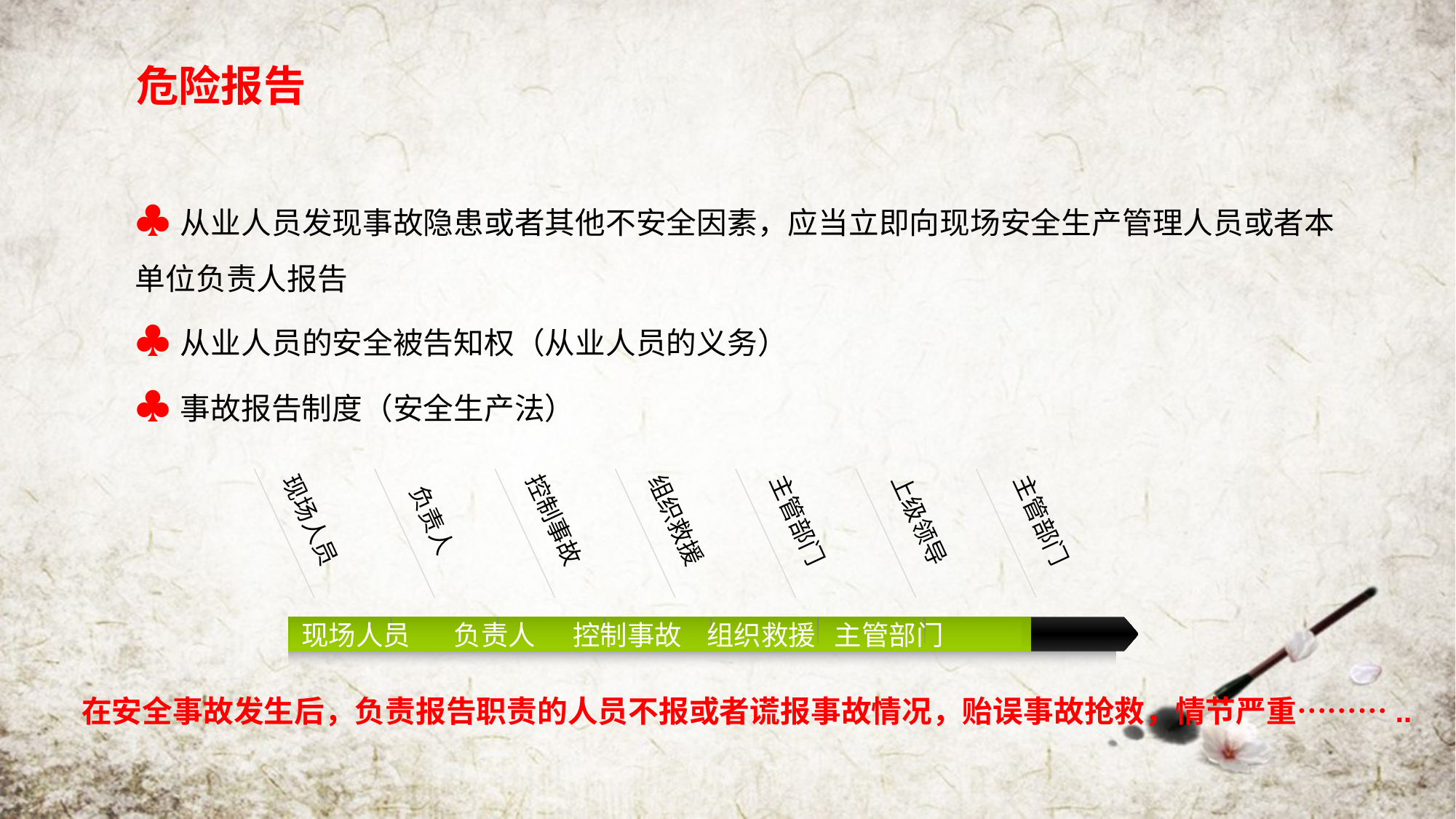

危险报告
♣从业人员发现事故隐患或者其他不安全因素，应当立即向现场安全生产管理人员或者本单位负责人报告
♣从业人员的安全被告知权（从业人员的义务）
♣事故报告制度（安全生产法）

现场人员
负责人
控制事故
组织救援
主管部门
上级领导
主管部门

现场人员       负责人      控制事故    组织救援   主管部门

在安全事故发生后，负责报告职责的人员不报或者谎报事故情况，贻误事故抢救，情节严重………..